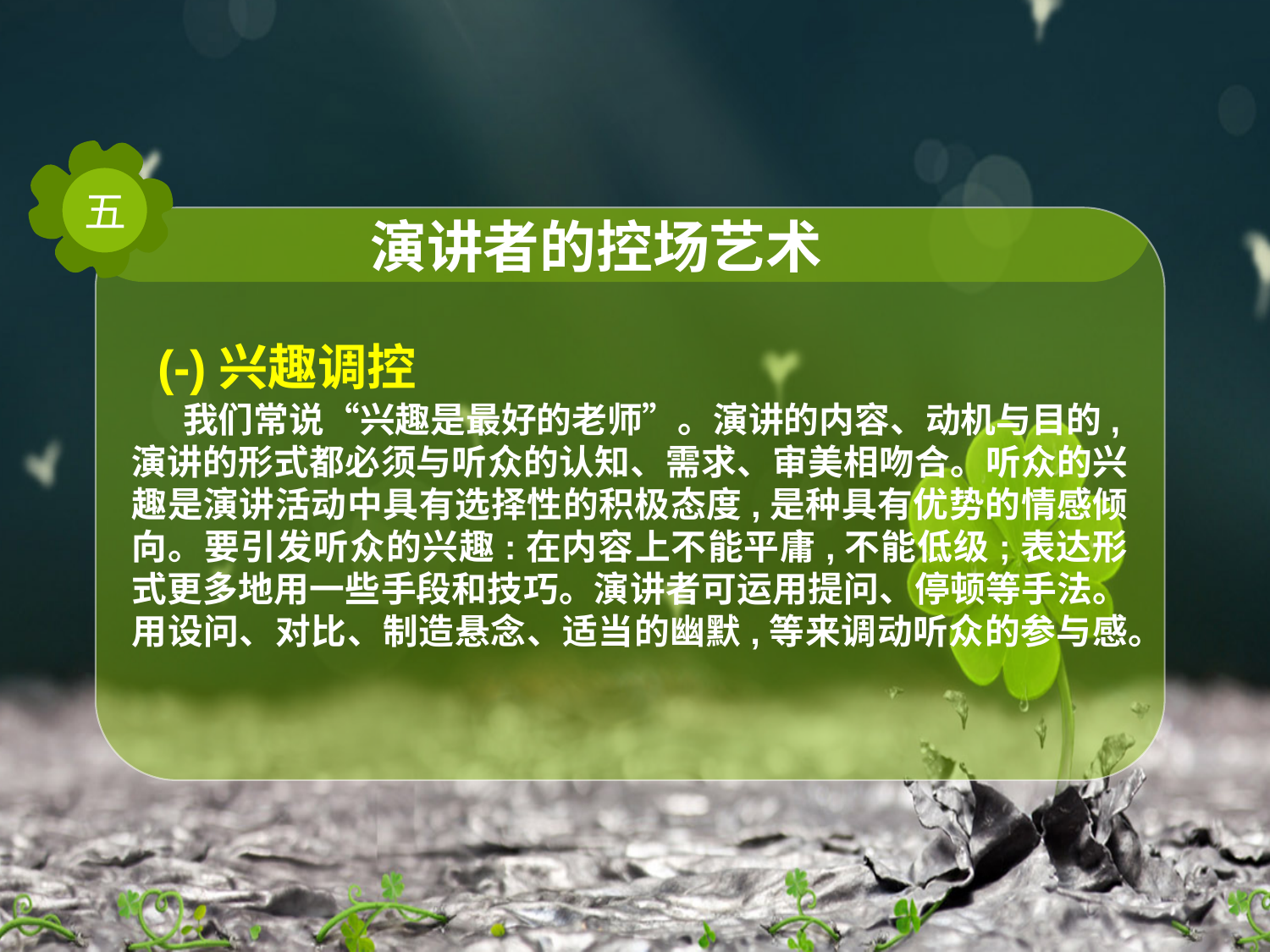

五
  (-)兴趣调控
     我们常说“兴趣是最好的老师”。演讲的内容、动机与目的,演讲的形式都必须与听众的认知、需求、审美相吻合。听众的兴趣是演讲活动中具有选择性的积极态度,是种具有优势的情感倾向。要引发听众的兴趣:在内容上不能平庸,不能低级;表达形式更多地用一些手段和技巧。演讲者可运用提问、停顿等手法。用设问、对比、制造悬念、适当的幽默,等来调动听众的参与感。

演讲者的控场艺术